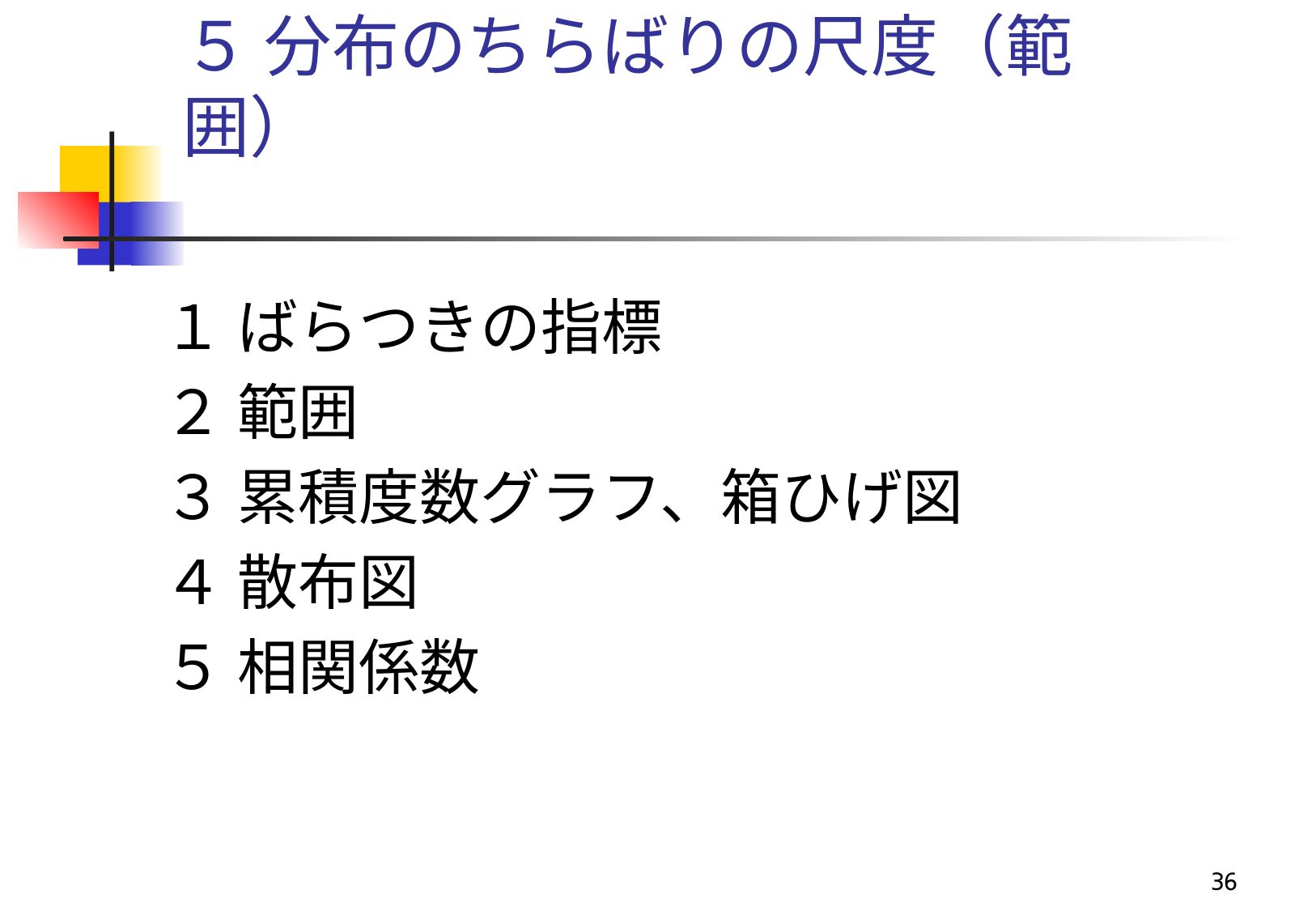

# ５ 分布のちらばりの尺度（範囲）
１ ばらつきの指標
２ 範囲
３ 累積度数グラフ、箱ひげ図
４ 散布図
５ 相関係数
36